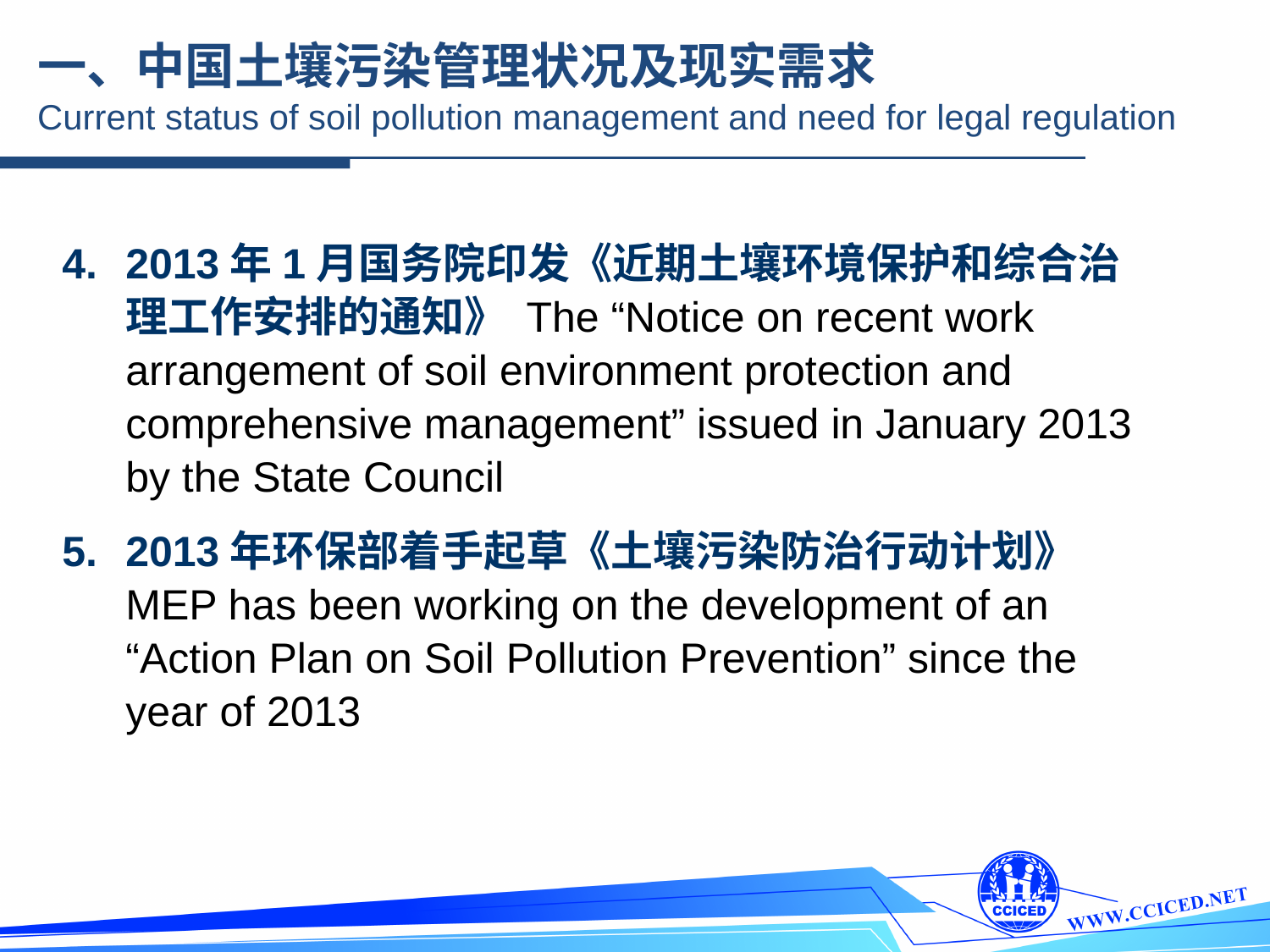

一、中国土壤污染管理状况及现实需求
Current status of soil pollution management and need for legal regulation
2013年1月国务院印发《近期土壤环境保护和综合治理工作安排的通知》 The “Notice on recent work arrangement of soil environment protection and comprehensive management” issued in January 2013 by the State Council
2013年环保部着手起草《土壤污染防治行动计划》 MEP has been working on the development of an “Action Plan on Soil Pollution Prevention” since the year of 2013